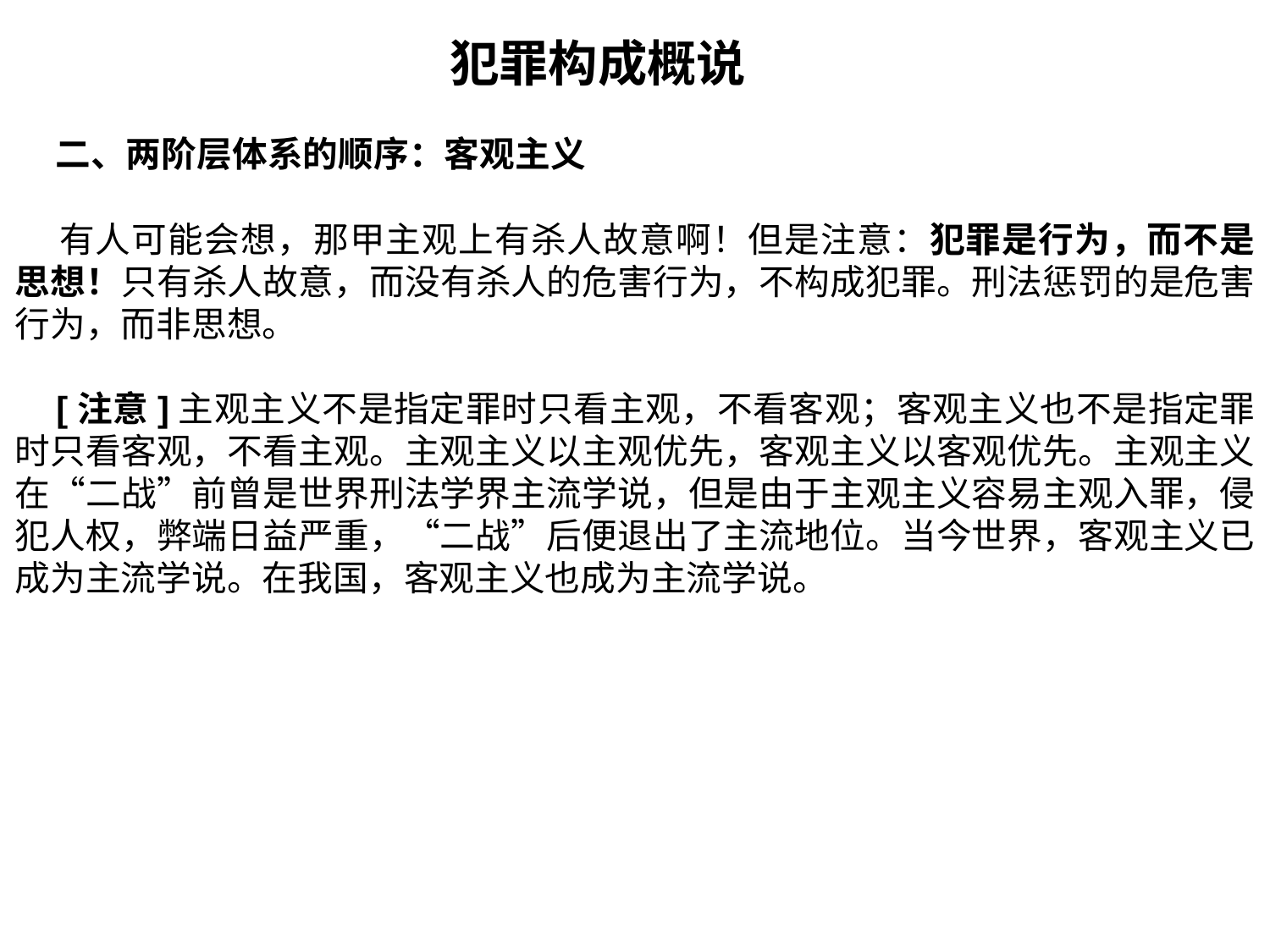

犯罪构成概说
    二、两阶层体系的顺序：客观主义

    有人可能会想，那甲主观上有杀人故意啊！但是注意：犯罪是行为，而不是思想！只有杀人故意，而没有杀人的危害行为，不构成犯罪。刑法惩罚的是危害行为，而非思想。

    [注意]主观主义不是指定罪时只看主观，不看客观；客观主义也不是指定罪时只看客观，不看主观。主观主义以主观优先，客观主义以客观优先。主观主义在“二战”前曾是世界刑法学界主流学说，但是由于主观主义容易主观入罪，侵犯人权，弊端日益严重，“二战”后便退出了主流地位。当今世界，客观主义已成为主流学说。在我国，客观主义也成为主流学说。